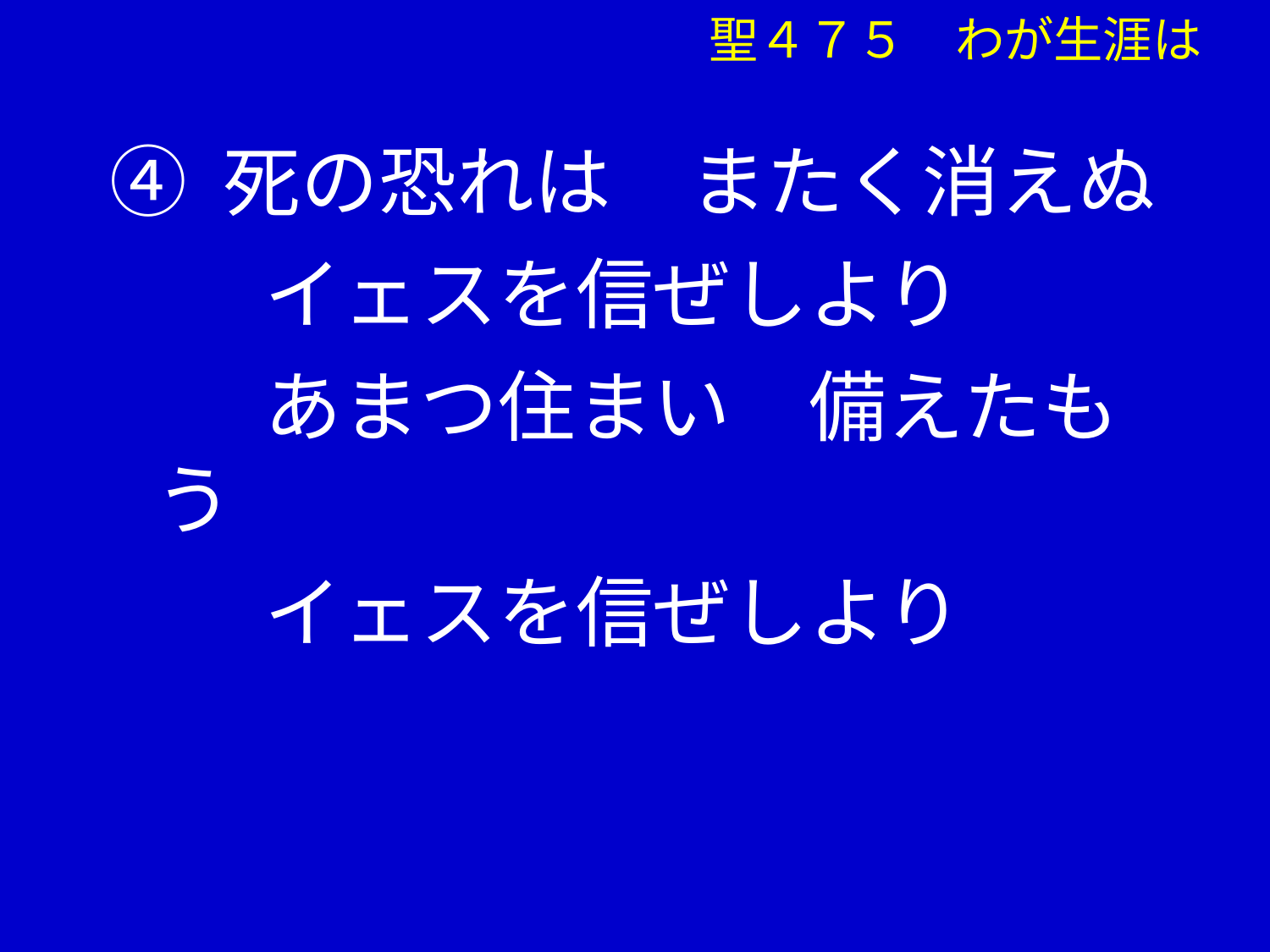

聖４７５　わが生涯は
④ 死の恐れは　またく消えぬ
　　イェスを信ぜしより
　　あまつ住まい　備えたもう
　　イェスを信ぜしより